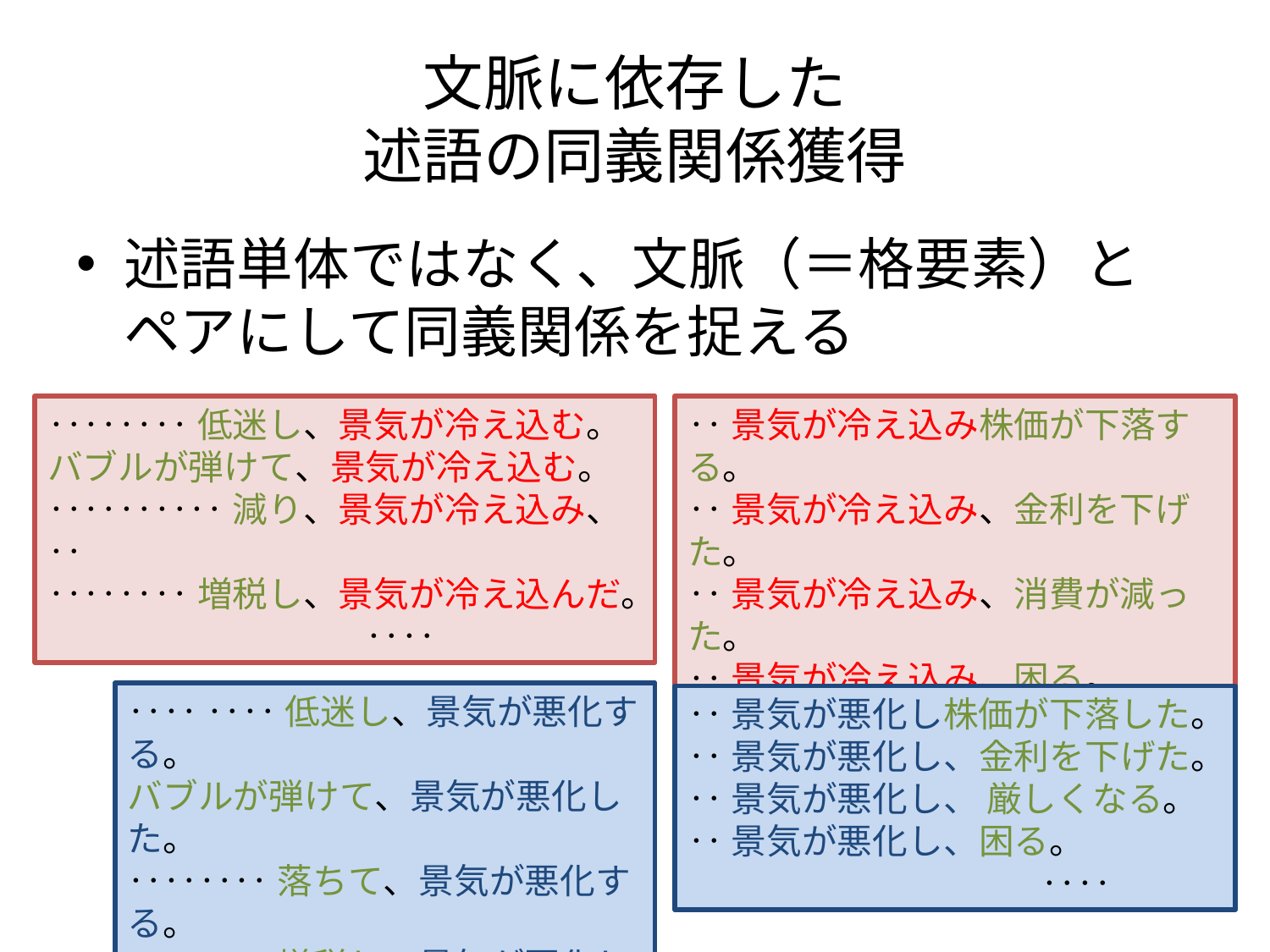

# 文脈に依存した 述語の同義関係獲得
述語単体ではなく、文脈（＝格要素）とペアにして同義関係を捉える
‥‥‥‥低迷し、景気が冷え込む。
バブルが弾けて、景気が冷え込む。
‥‥‥‥‥減り、景気が冷え込み、‥
‥‥‥‥増税し、景気が冷え込んだ。
　　　　　　　　　‥‥
‥景気が冷え込み株価が下落する。
‥景気が冷え込み、金利を下げた。
‥景気が冷え込み、消費が減った。
‥景気が冷え込み、困る。
　　　　　　　　　　‥‥

‥‥ ‥‥低迷し、景気が悪化する。
バブルが弾けて、景気が悪化した。
‥‥‥‥落ちて、景気が悪化する。
‥‥‥‥増税し、景気が悪化した。
　　　　　　　　‥‥
‥景気が悪化し株価が下落した。
‥景気が悪化し、金利を下げた。
‥景気が悪化し、 厳しくなる。
‥景気が悪化し、困る。
　　　　　　　　　　‥‥